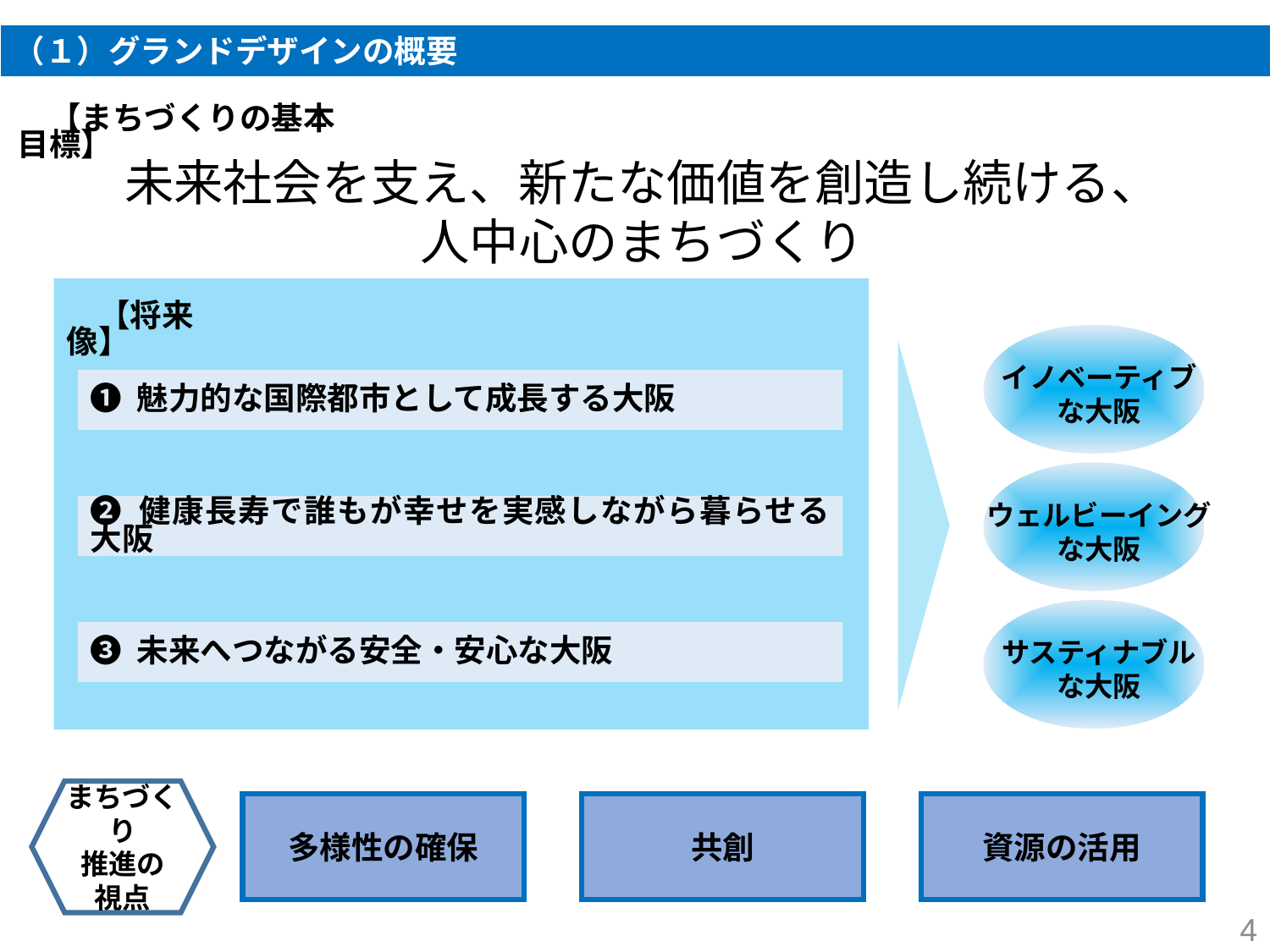

（１）グランドデザインの概要
　【まちづくりの基本目標】
未来社会を支え、新たな価値を創造し続ける、
人中心のまちづくり

　【将来像】
❶ 魅力的な国際都市として成長する大阪
❷ 健康長寿で誰もが幸せを実感しながら暮らせる大阪
❸ 未来へつながる安全・安心な大阪

イノベーティブ
な大阪

ウェルビーイング
な大阪

サスティナブル
な大阪
まちづくり
推進の
視点
多様性の確保
共創
資源の活用
4